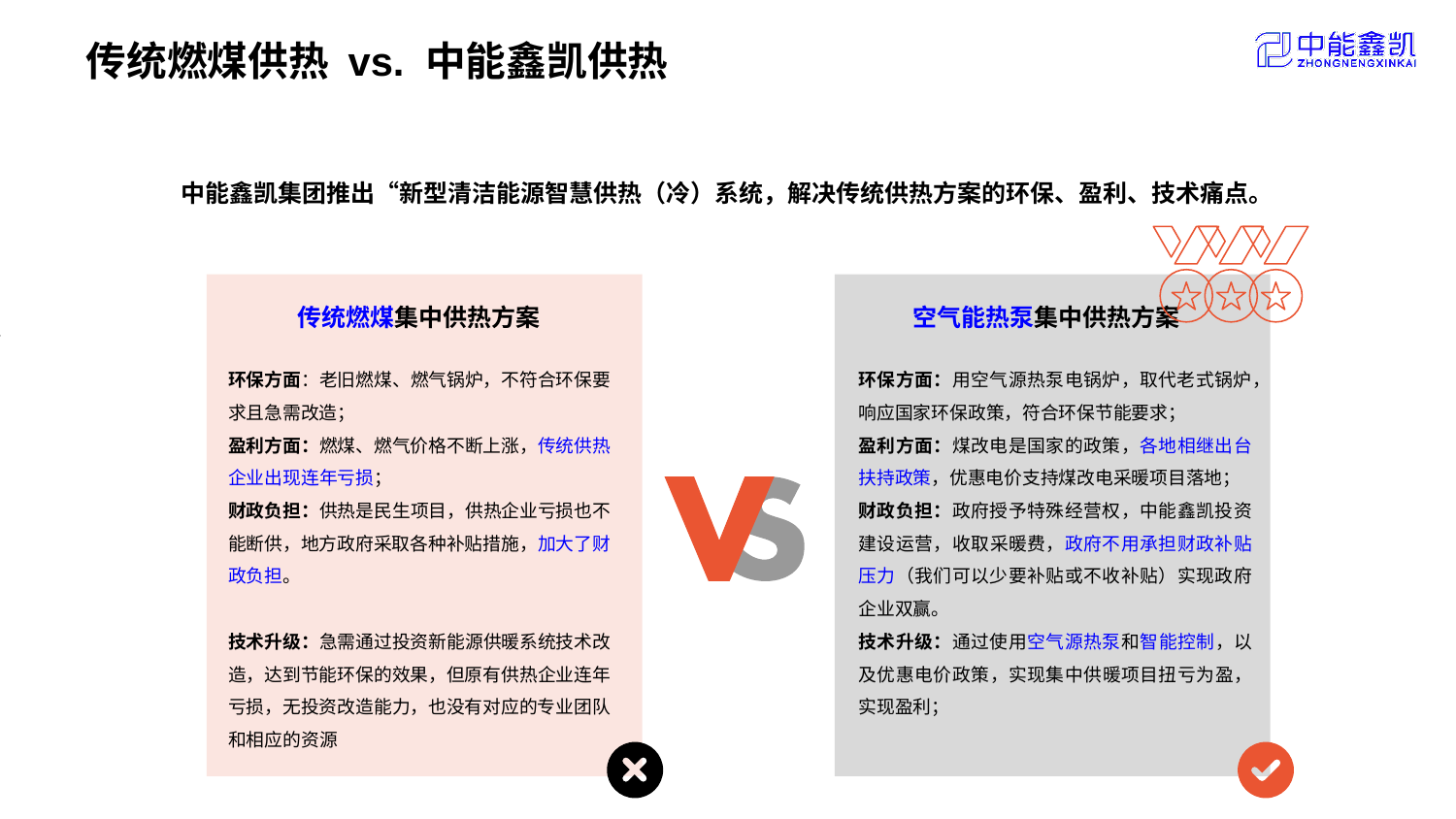

传统燃煤供热 vs. 中能鑫凯供热
中能鑫凯集团推出“新型清洁能源智慧供热（冷）系统，解决传统供热方案的环保、盈利、技术痛点。

传统燃煤集中供热方案
环保方面：老旧燃煤、燃气锅炉，不符合环保要求且急需改造；
盈利方面：燃煤、燃气价格不断上涨，传统供热企业出现连年亏损；
财政负担：供热是民生项目，供热企业亏损也不能断供，地方政府采取各种补贴措施，加大了财政负担。

技术升级：急需通过投资新能源供暖系统技术改造，达到节能环保的效果，但原有供热企业连年亏损，无投资改造能力，也没有对应的专业团队和相应的资源

空气能热泵集中供热方案
环保方面：用空气源热泵电锅炉，取代老式锅炉，响应国家环保政策，符合环保节能要求；
盈利方面：煤改电是国家的政策，各地相继出台扶持政策，优惠电价支持煤改电采暖项目落地；
财政负担：政府授予特殊经营权，中能鑫凯投资建设运营，收取采暖费，政府不用承担财政补贴压力（我们可以少要补贴或不收补贴）实现政府企业双赢。
技术升级：通过使用空气源热泵和智能控制，以及优惠电价政策，实现集中供暖项目扭亏为盈，实现盈利；